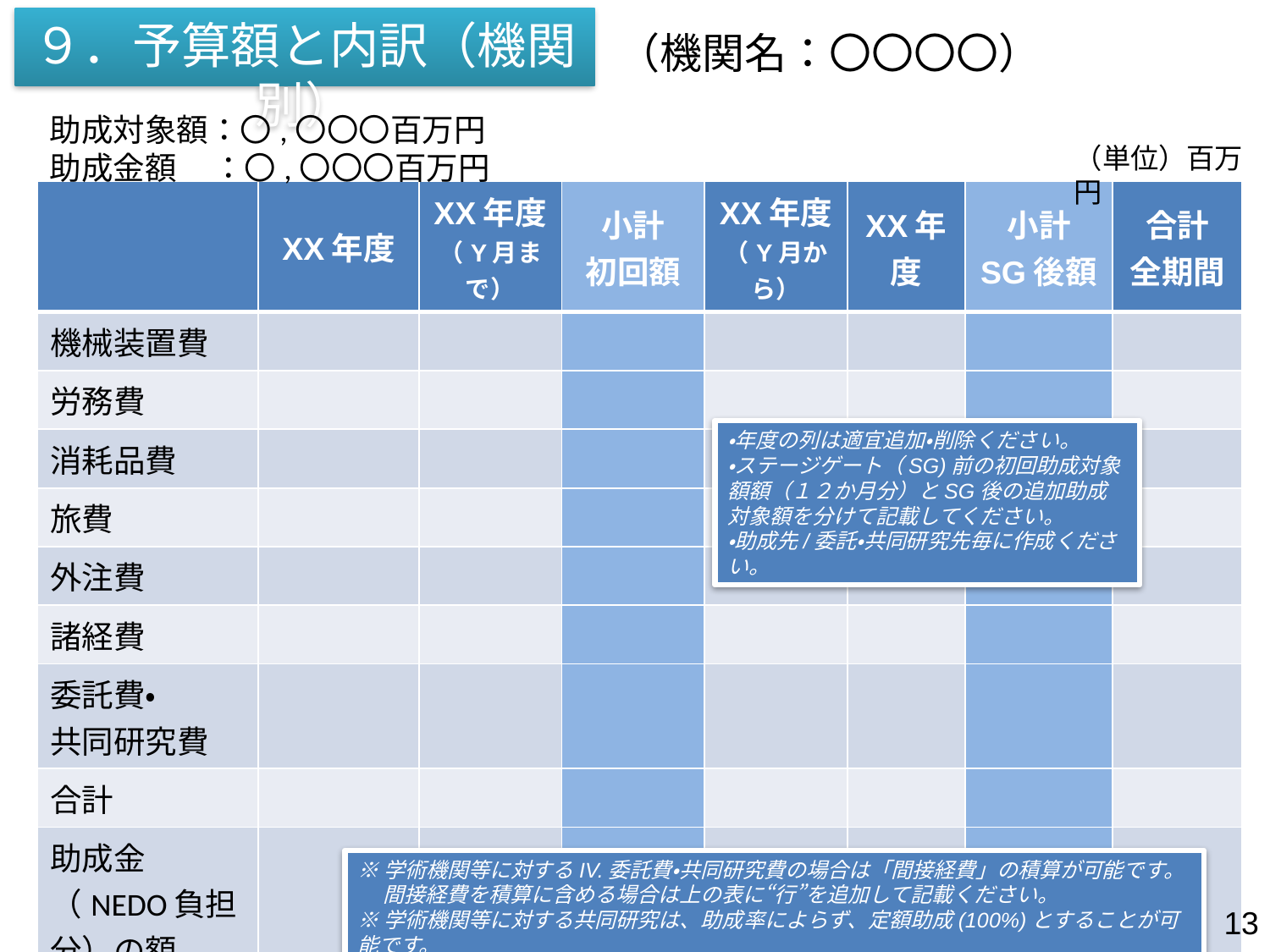

# （機関名：〇〇〇〇）
９．予算額と内訳（機関別）
助成対象額：〇,〇〇〇百万円
助成金額     ：〇,〇〇〇百万円
（単位）百万円
|  | XX年度 | XX年度 （Y月まで） | 小計 初回額 | XX年度 （Y月から） | XX年度 | 小計 SG後額 | 合計 全期間 |
| --- | --- | --- | --- | --- | --- | --- | --- |
| 機械装置費 |  |  |  |  |  |  |  |
| 労務費 |  |  |  |  |  |  |  |
| 消耗品費 |  |  |  |  |  |  |  |
| 旅費 |  |  |  |  |  |  |  |
| 外注費 |  |  |  |  |  |  |  |
| 諸経費 |  |  |  |  |  |  |  |
| 委託費・ 共同研究費 |  |  |  |  |  |  |  |
| 合計 |  |  |  |  |  |  |  |
| 助成金（NEDO負担分）の額 【助成率〇/○】 |  |  |  |  |  |  |  |
・年度の列は適宜追加・削除ください。
・ステージゲート（SG)前の初回助成対象額額（１２か月分）とSG後の追加助成対象額を分けて記載してください。
・助成先/委託・共同研究先毎に作成ください。
※学術機関等に対するIV.委託費・共同研究費の場合は「間接経費」の積算が可能です。
　 間接経費を積算に含める場合は上の表に“行”を追加して記載ください。
※学術機関等に対する共同研究は、助成率によらず、定額助成(100%)とすることが可能です。
13